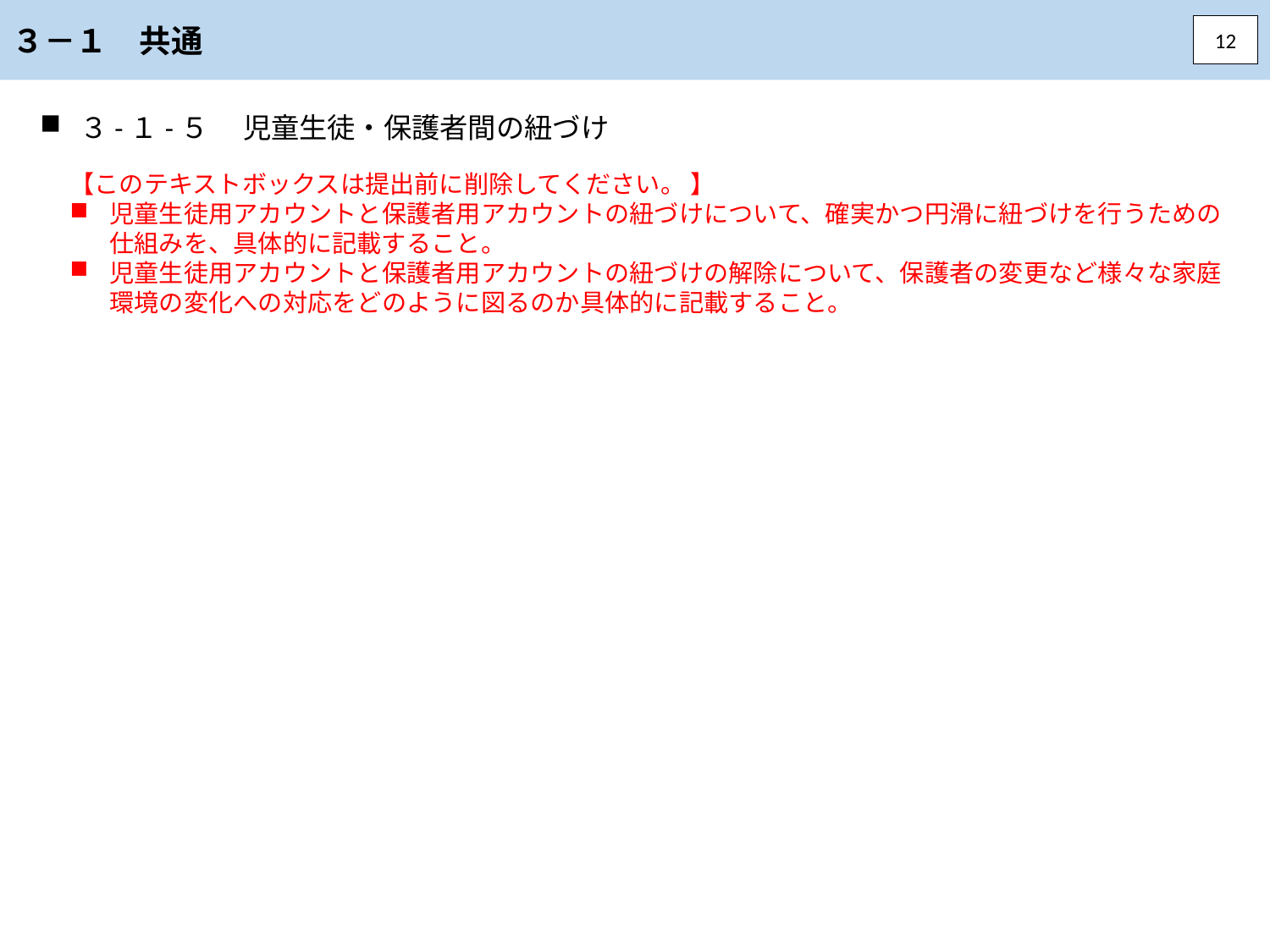

３－１　共通
12
３-１-５ 　児童生徒・保護者間の紐づけ
【このテキストボックスは提出前に削除してください。 】
児童生徒用アカウントと保護者用アカウントの紐づけについて、確実かつ円滑に紐づけを行うための仕組みを、具体的に記載すること。
児童生徒用アカウントと保護者用アカウントの紐づけの解除について、保護者の変更など様々な家庭環境の変化への対応をどのように図るのか具体的に記載すること。